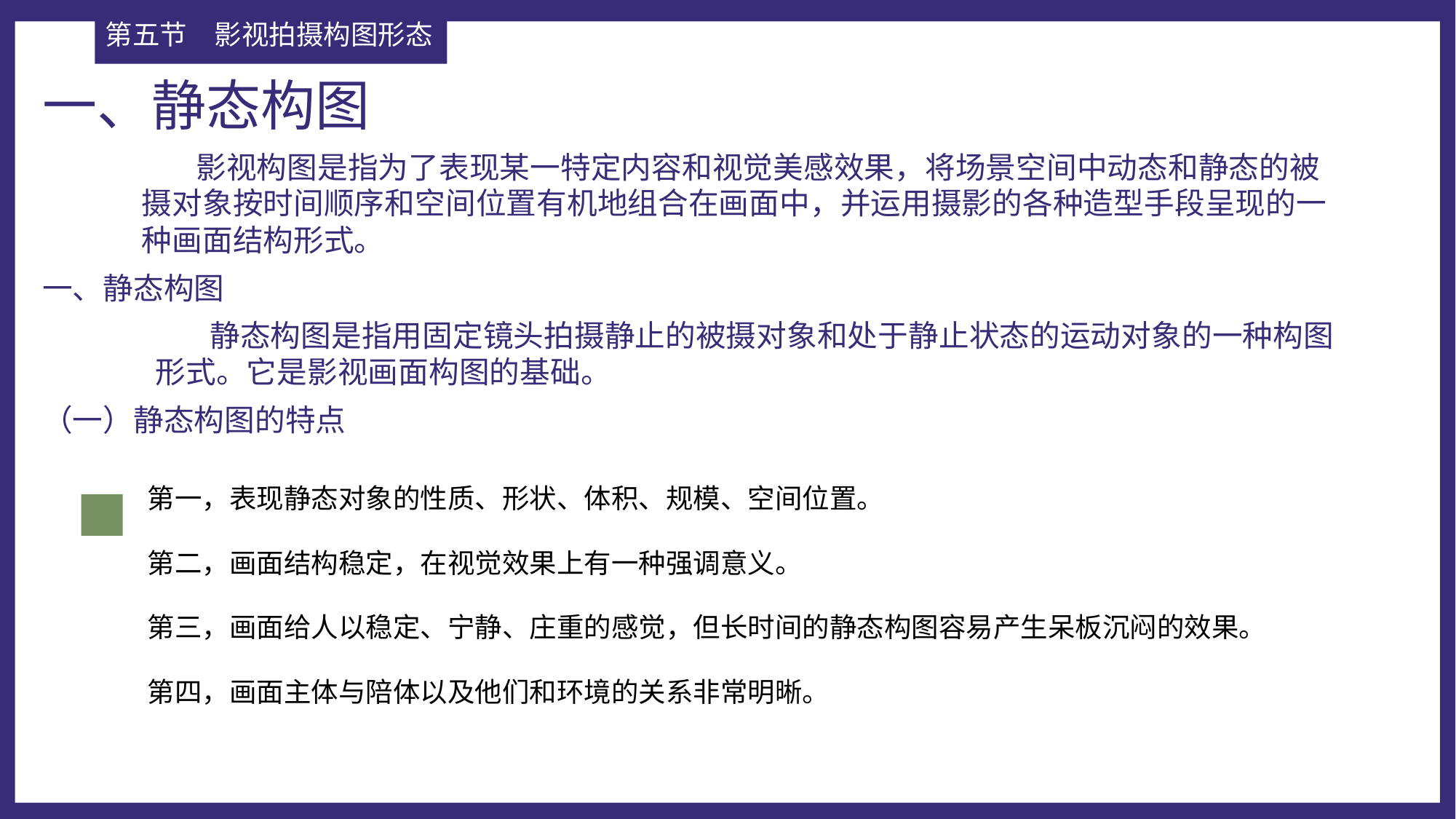

第五节	影视拍摄构图形态
一、静态构图
       影视构图是指为了表现某一特定内容和视觉美感效果，将场景空间中动态和静态的被摄对象按时间顺序和空间位置有机地组合在画面中，并运用摄影的各种造型手段呈现的一种画面结构形式。
一、静态构图
       静态构图是指用固定镜头拍摄静止的被摄对象和处于静止状态的运动对象的一种构图形式。它是影视画面构图的基础。
（一）静态构图的特点
第一，表现静态对象的性质、形状、体积、规模、空间位置。
第二，画面结构稳定，在视觉效果上有一种强调意义。
第三，画面给人以稳定、宁静、庄重的感觉，但长时间的静态构图容易产生呆板沉闷的效果。
第四，画面主体与陪体以及他们和环境的关系非常明晰。